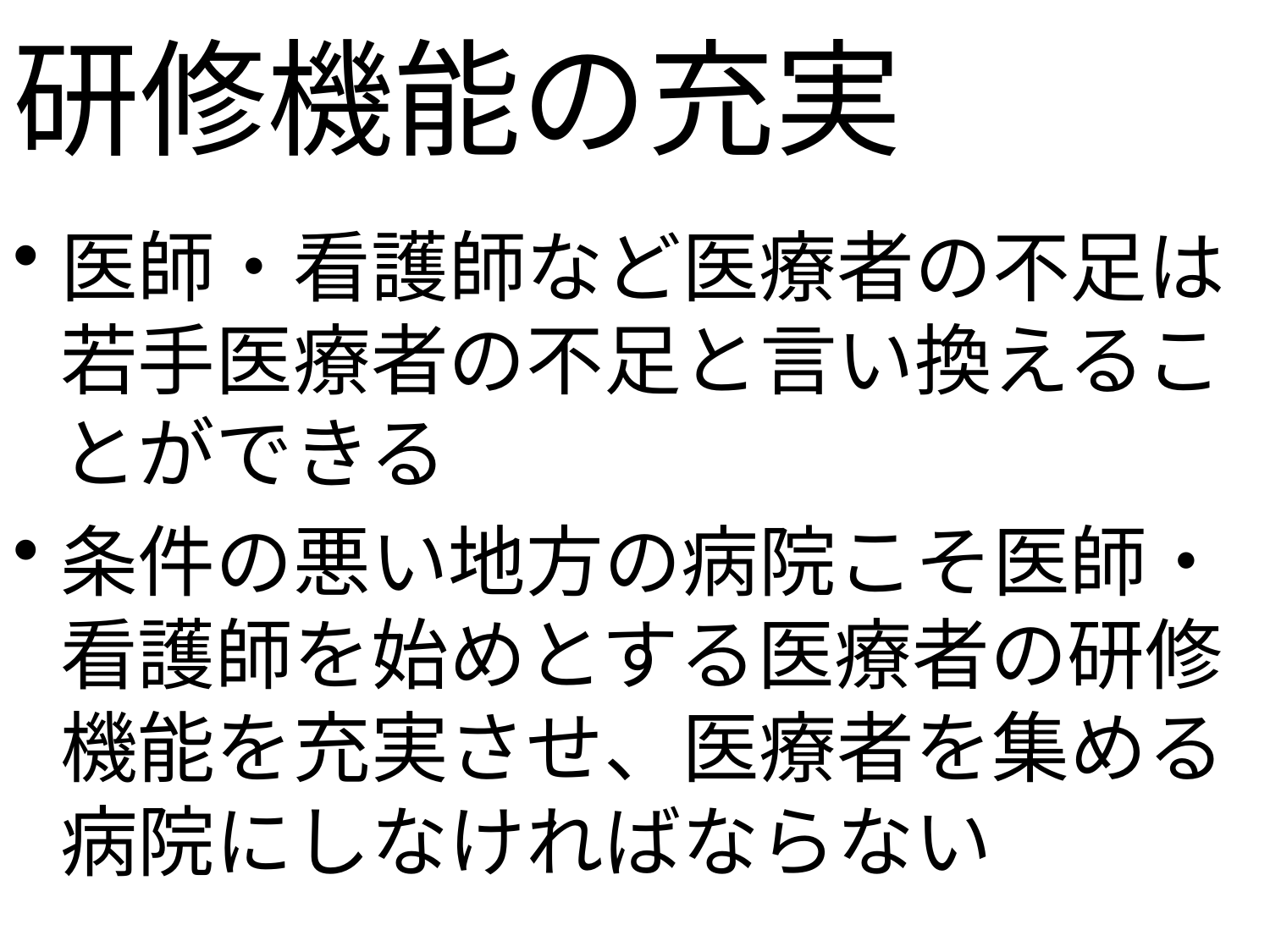

# 研修機能の充実
医師・看護師など医療者の不足は若手医療者の不足と言い換えることができる
条件の悪い地方の病院こそ医師・看護師を始めとする医療者の研修機能を充実させ、医療者を集める病院にしなければならない